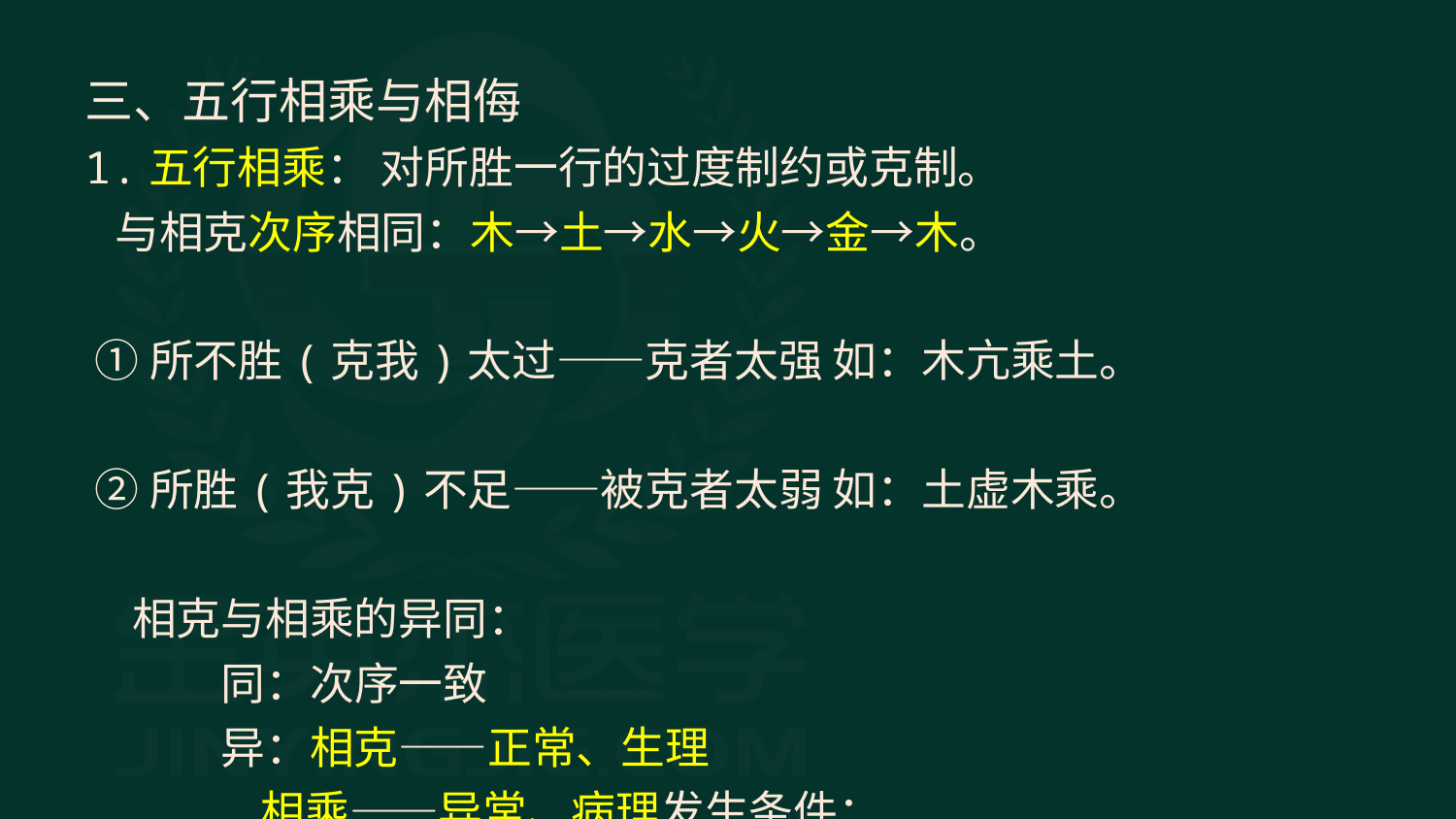

三、五行相乘与相侮
1.五行相乘： 对所胜一行的过度制约或克制。
  与相克次序相同：木→土→水→火→金→木。

 ①所不胜(克我)太过——克者太强 如：木亢乘土。
 ②所胜(我克)不足——被克者太弱 如：土虚木乘。
相克与相乘的异同：
　　同：次序一致
　　异：相克——正常、生理
　　    相乘——异常、病理发生条件：